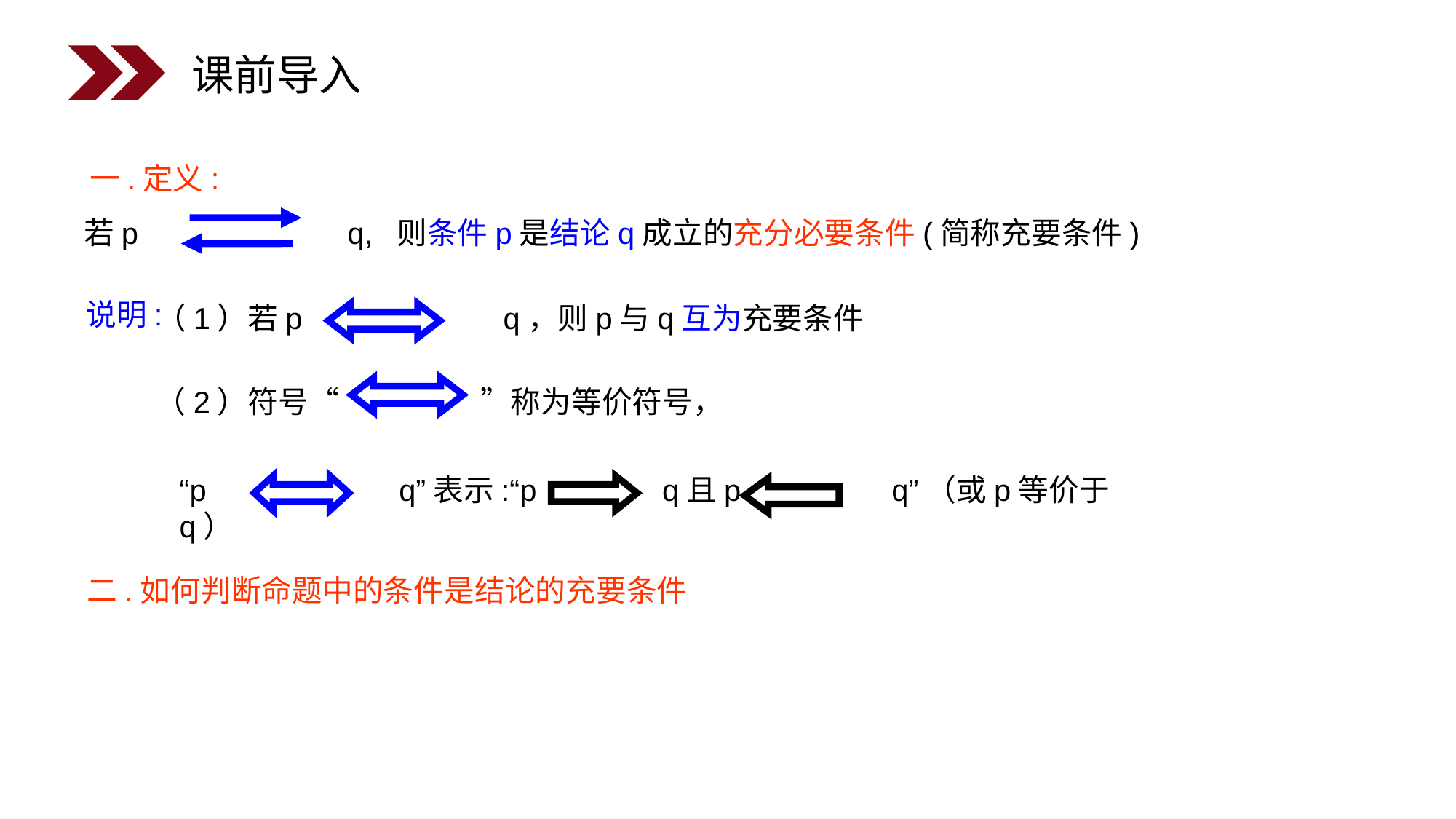

课前导入
一.定义:
        若p                         q,  则条件p是结论q成立的充分必要条件(简称充要条件)

说明:
（1）若p                        q，则p与q互为充要条件

（2）符号“                     ”称为等价符号，

“p                       q”表示:“p               q且p                  q”（或p等价于q）

二.如何判断命题中的条件是结论的充要条件